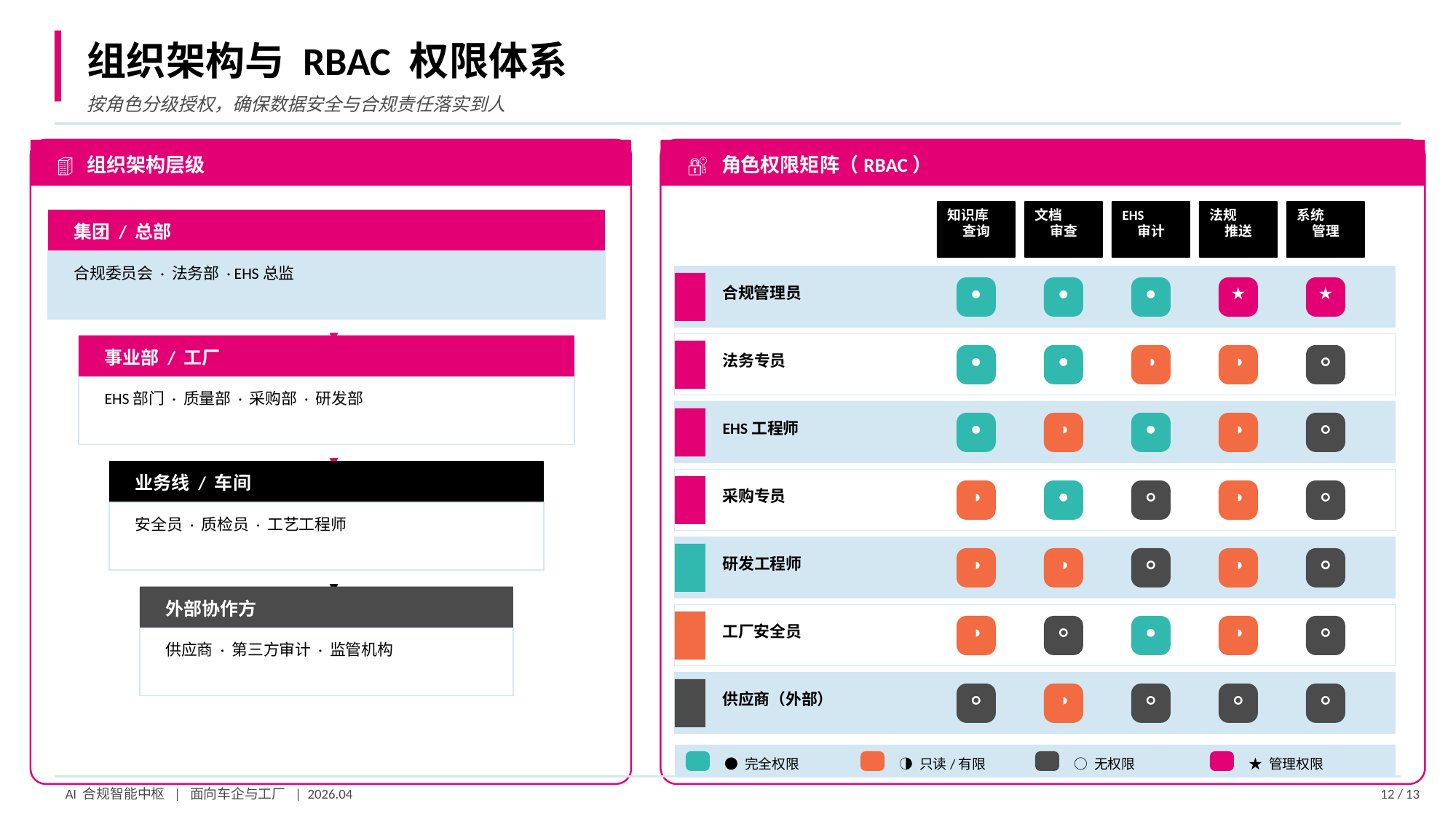

组织架构与 RBAC 权限体系
按角色分级授权，确保数据安全与合规责任落实到人

🏢  组织架构层级
🔐  角色权限矩阵（RBAC）

知识库
查询

文档
审查

EHS
审计

法规
推送

系统
管理

集团 / 总部

合规委员会 · 法务部 · EHS总监

合规管理员

●

●

●

★

★
▼

事业部 / 工厂

法务专员

●

●

◑

◑

○

EHS部门 · 质量部 · 采购部 · 研发部

EHS工程师

●

◑

●

◑

○
▼

业务线 / 车间

采购专员

◑

●

○

◑

○

安全员 · 质检员 · 工艺工程师

研发工程师

◑

◑

○

◑

○
▼

外部协作方

工厂安全员

◑

○

●

◑

○

供应商 · 第三方审计 · 监管机构

供应商（外部）

○

◑

○

○

○

● 完全权限
◑ 只读/有限
○ 无权限
★ 管理权限

AI 合规智能中枢  |  面向车企与工厂  |  2026.04
12 / 13